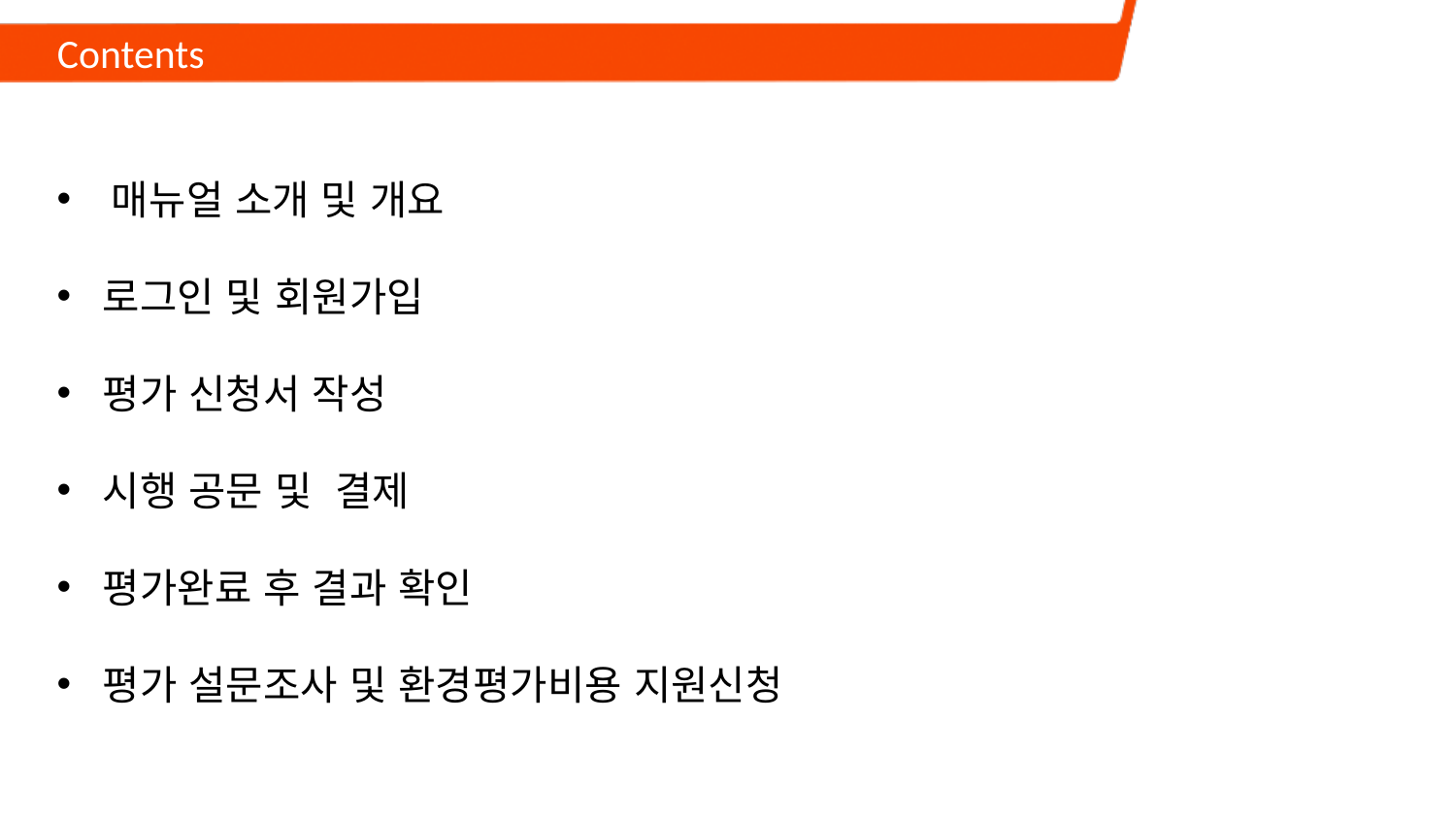

# Contents
매뉴얼 소개 및 개요
로그인 및 회원가입
평가 신청서 작성
시행 공문 및  결제
평가완료 후 결과 확인
평가 설문조사 및 환경평가비용 지원신청